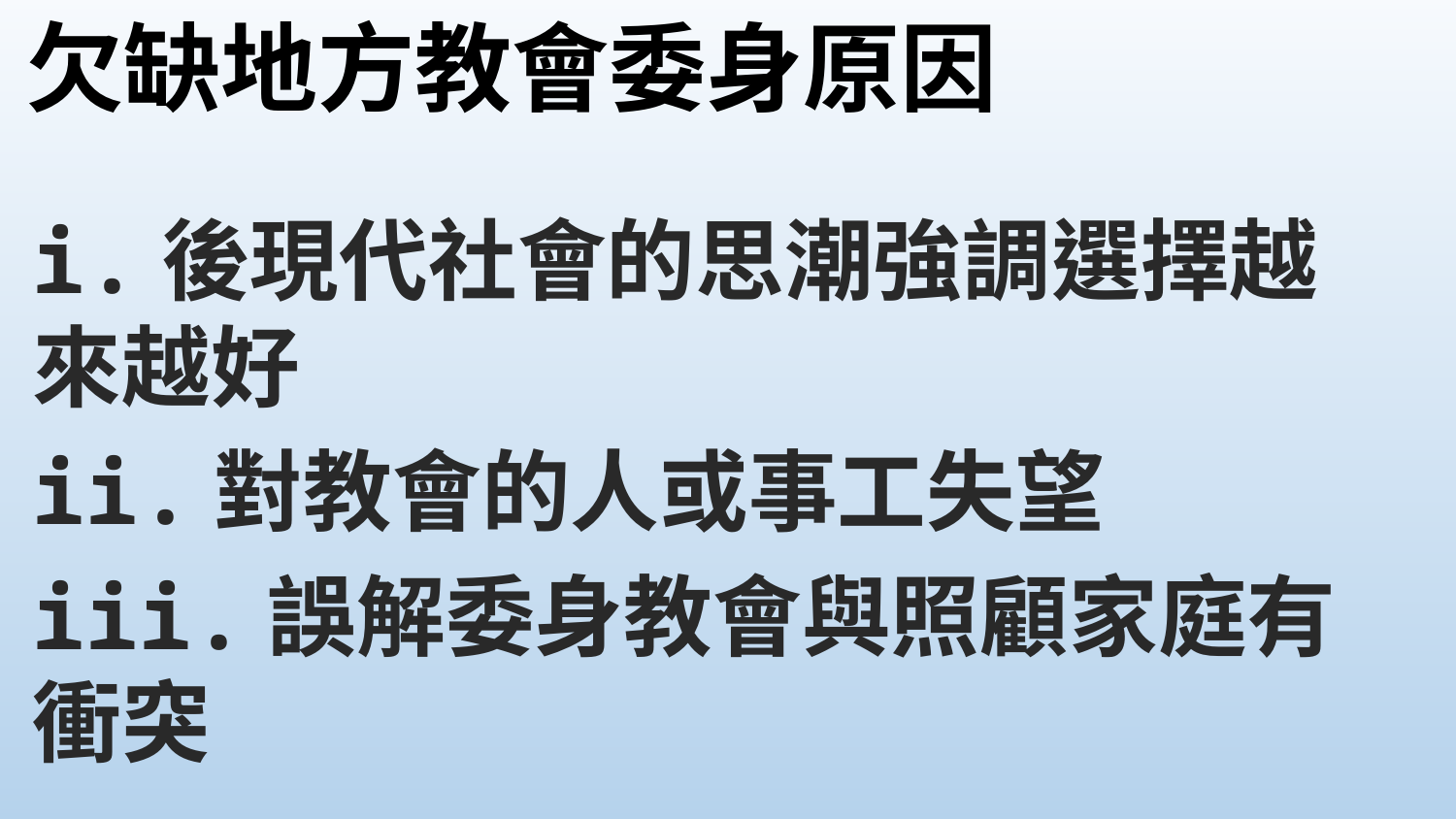

欠缺地方教會委身原因
#
i.後現代社會的思潮強調選擇越來越好
ii.對教會的人或事工失望
iii.誤解委身教會與照顧家庭有衝突